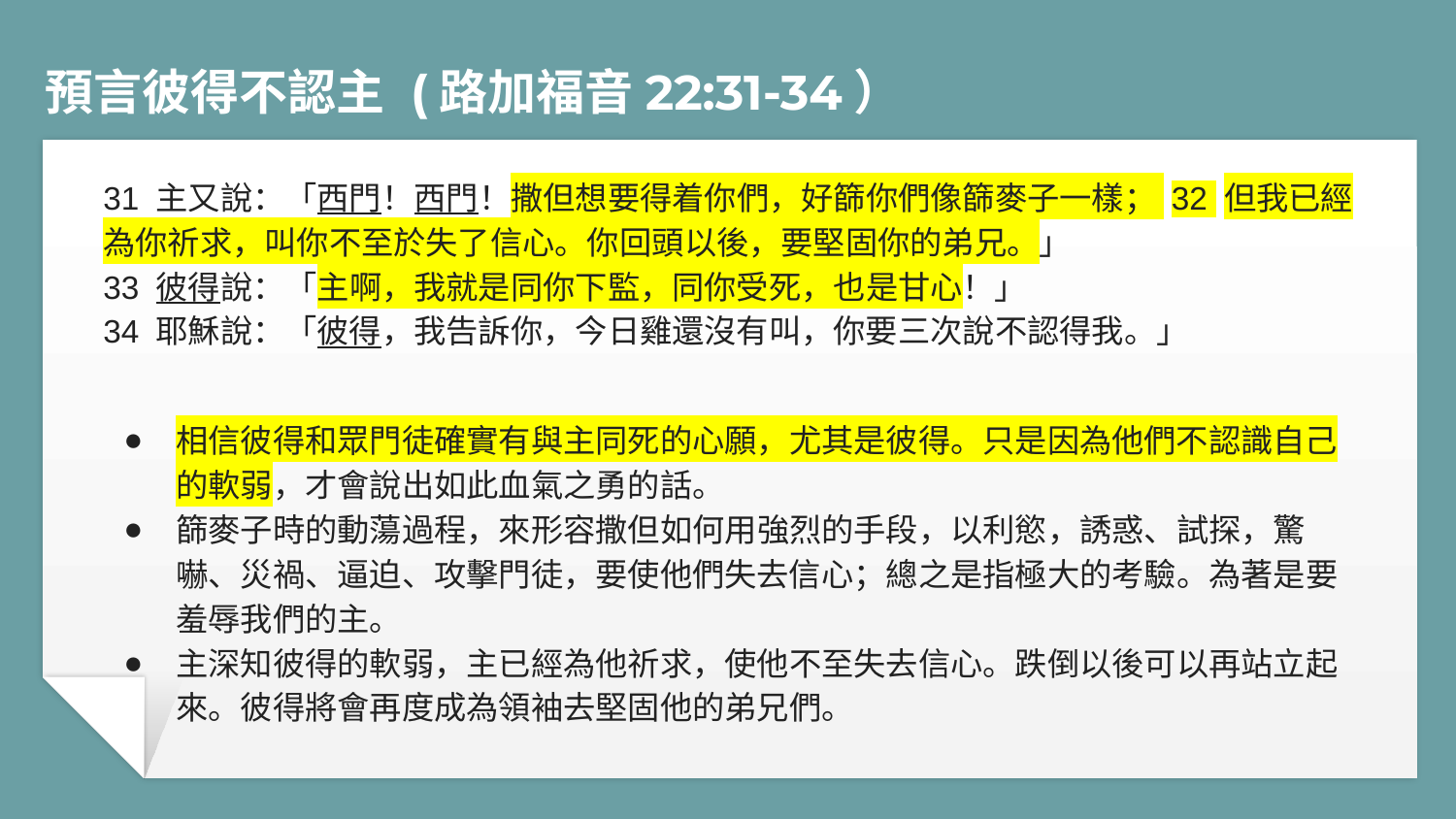

# 預言彼得不認主 (路加福音22:31-34）
31 主又說：「西門！西門！撒但想要得着你們，好篩你們像篩麥子一樣； 32 但我已經為你祈求，叫你不至於失了信心。你回頭以後，要堅固你的弟兄。」
33 彼得說：「主啊，我就是同你下監，同你受死，也是甘心！」
34 耶穌說：「彼得，我告訴你，今日雞還沒有叫，你要三次說不認得我。」

相信彼得和眾門徒確實有與主同死的心願，尤其是彼得。只是因為他們不認識自己的軟弱，才會說出如此血氣之勇的話。
篩麥子時的動蕩過程，來形容撒但如何用強烈的手段，以利慾，誘惑、試探，驚嚇、災禍、逼迫、攻擊門徒，要使他們失去信心；總之是指極大的考驗。為著是要羞辱我們的主。
主深知彼得的軟弱，主已經為他祈求，使他不至失去信心。跌倒以後可以再站立起來。彼得將會再度成為領袖去堅固他的弟兄們。